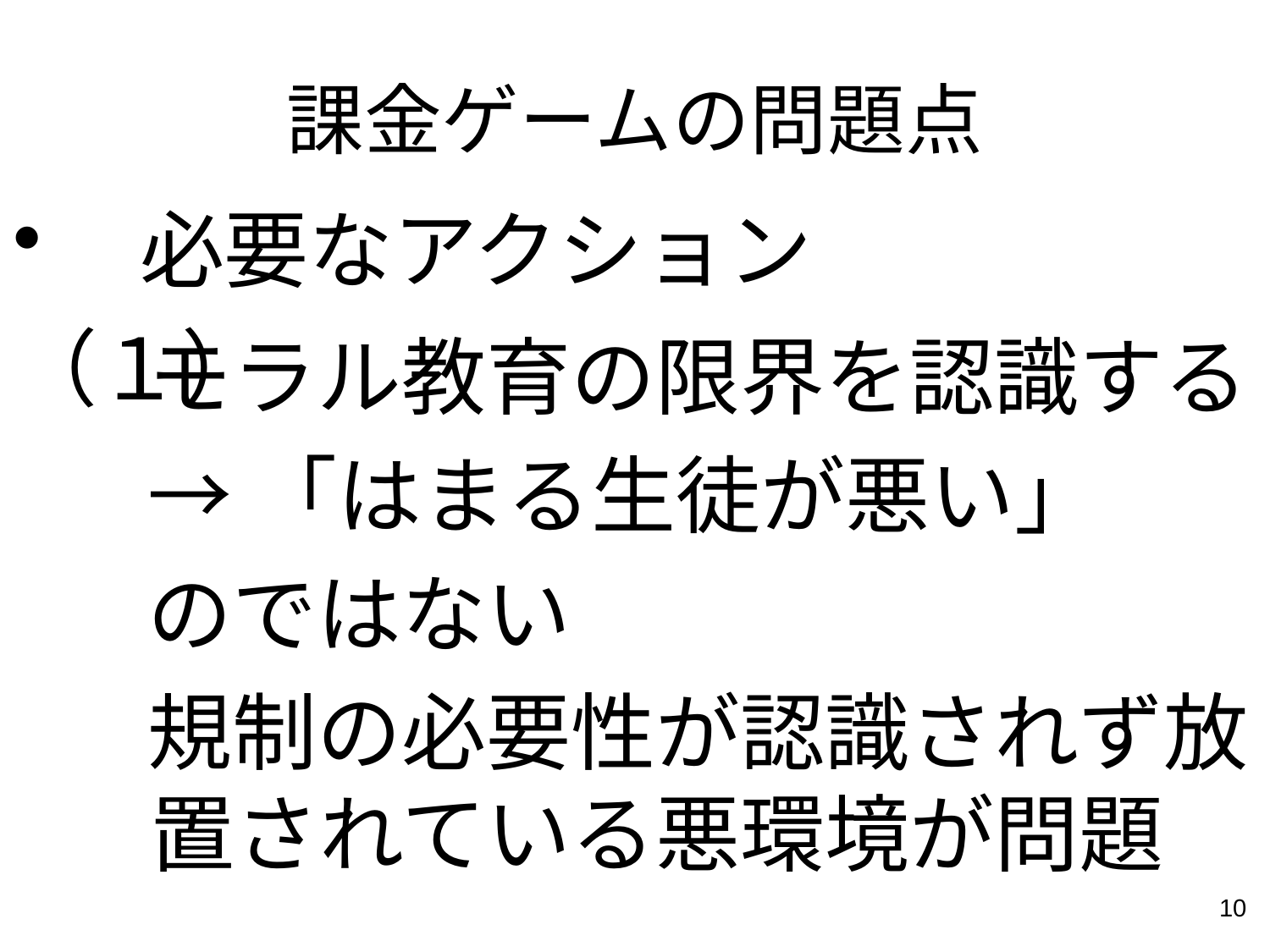

# 課金ゲームの問題点
必要なアクション
（１）
モラル教育の限界を認識する
→「はまる生徒が悪い」
のではない
規制の必要性が認識されず放置されている悪環境が問題
10